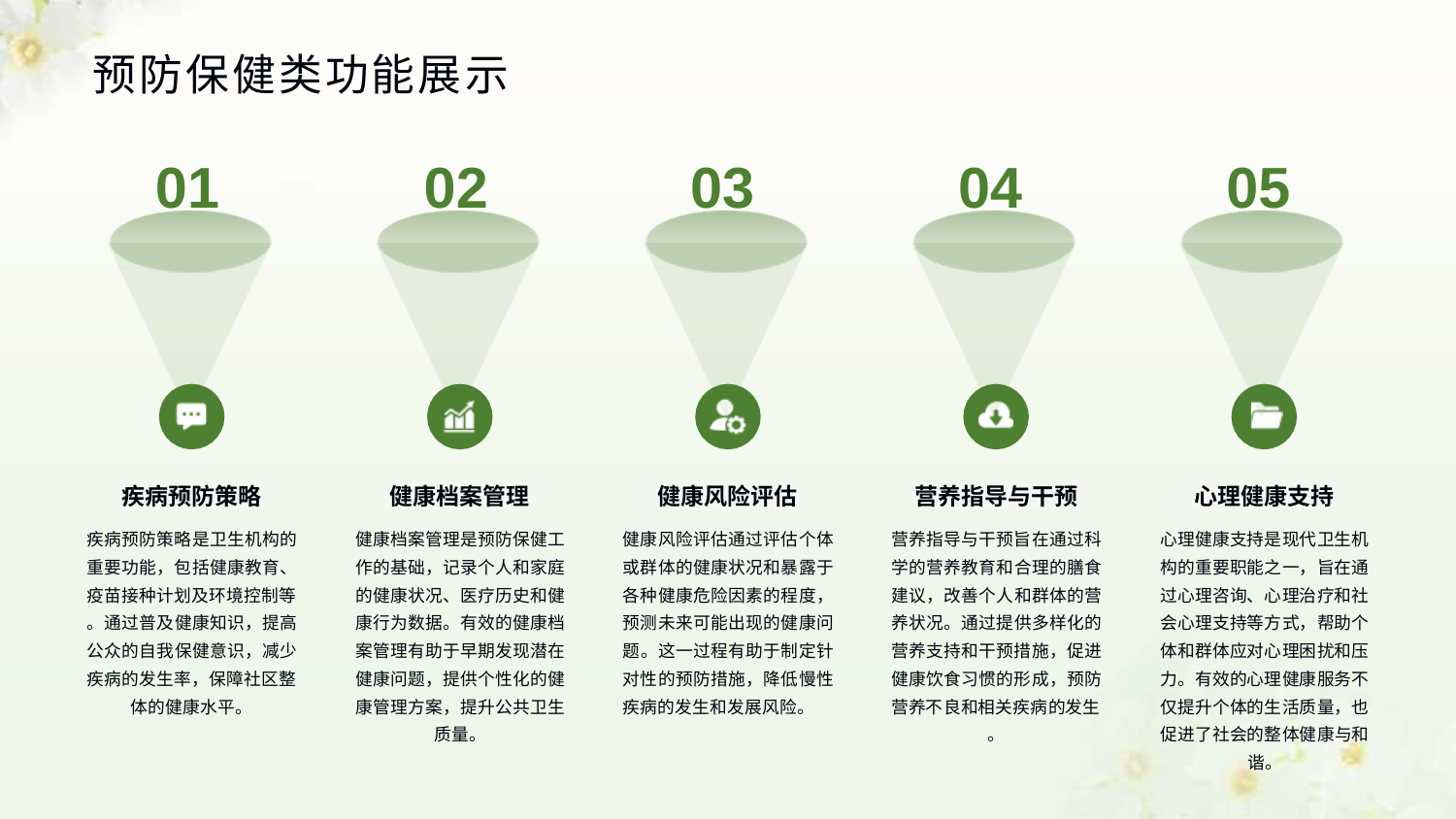

# 预防保健类功能展示

01	02
03
04
05

心理健康支持
心理健康支持是现代卫生机 构的重要职能之一，旨在通 过心理咨询、心理治疗和社 会心理支持等方式，帮助个 体和群体应对心理困扰和压 力。有效的心理健康服务不 仅提升个体的生活质量，也 促进了社会的整体健康与和 谐。
疾病预防策略
疾病预防策略是卫生机构的 重要功能，包括健康教育、 疫苗接种计划及环境控制等
。通过普及健康知识，提高 公众的自我保健意识，减少 疾病的发生率，保障社区整
体的健康水平。
健康档案管理
健康档案管理是预防保健工 作的基础，记录个人和家庭 的健康状况、医疗历史和健 康行为数据。有效的健康档 案管理有助于早期发现潜在 健康问题，提供个性化的健 康管理方案，提升公共卫生 质量。
健康风险评估
健康风险评估通过评估个体 或群体的健康状况和暴露于 各种健康危险因素的程度， 预测未来可能出现的健康问 题。这一过程有助于制定针 对性的预防措施，降低慢性 疾病的发生和发展风险。
营养指导与干预
营养指导与干预旨在通过科 学的营养教育和合理的膳食 建议，改善个人和群体的营 养状况。通过提供多样化的 营养支持和干预措施，促进 健康饮食习惯的形成，预防 营养不良和相关疾病的发生
。